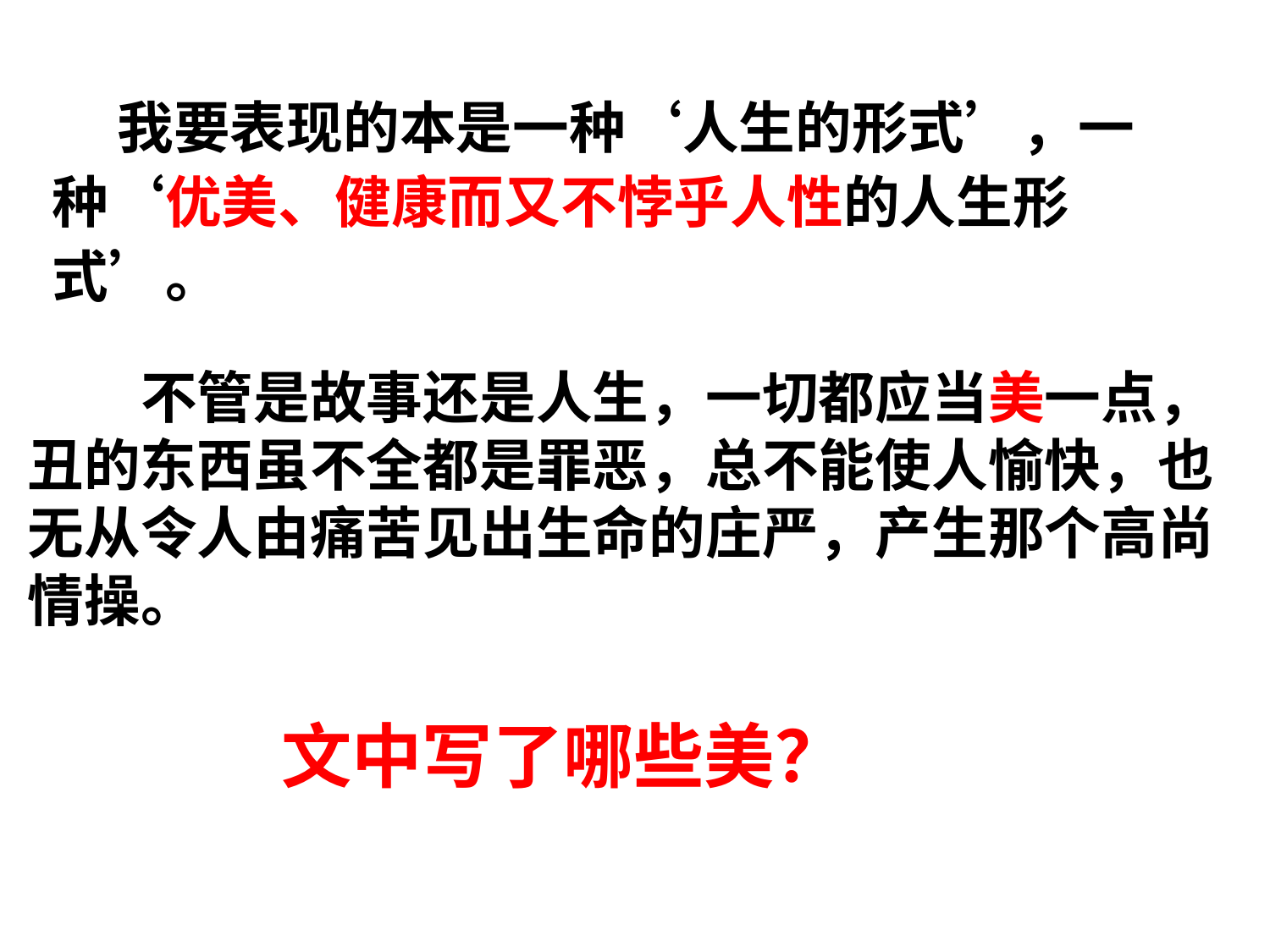

我要表现的本是一种‘人生的形式’，一种‘优美、健康而又不悖乎人性的人生形式’。

　　不管是故事还是人生，一切都应当美一点，丑的东西虽不全都是罪恶，总不能使人愉快，也无从令人由痛苦见出生命的庄严，产生那个高尚情操。
文中写了哪些美？